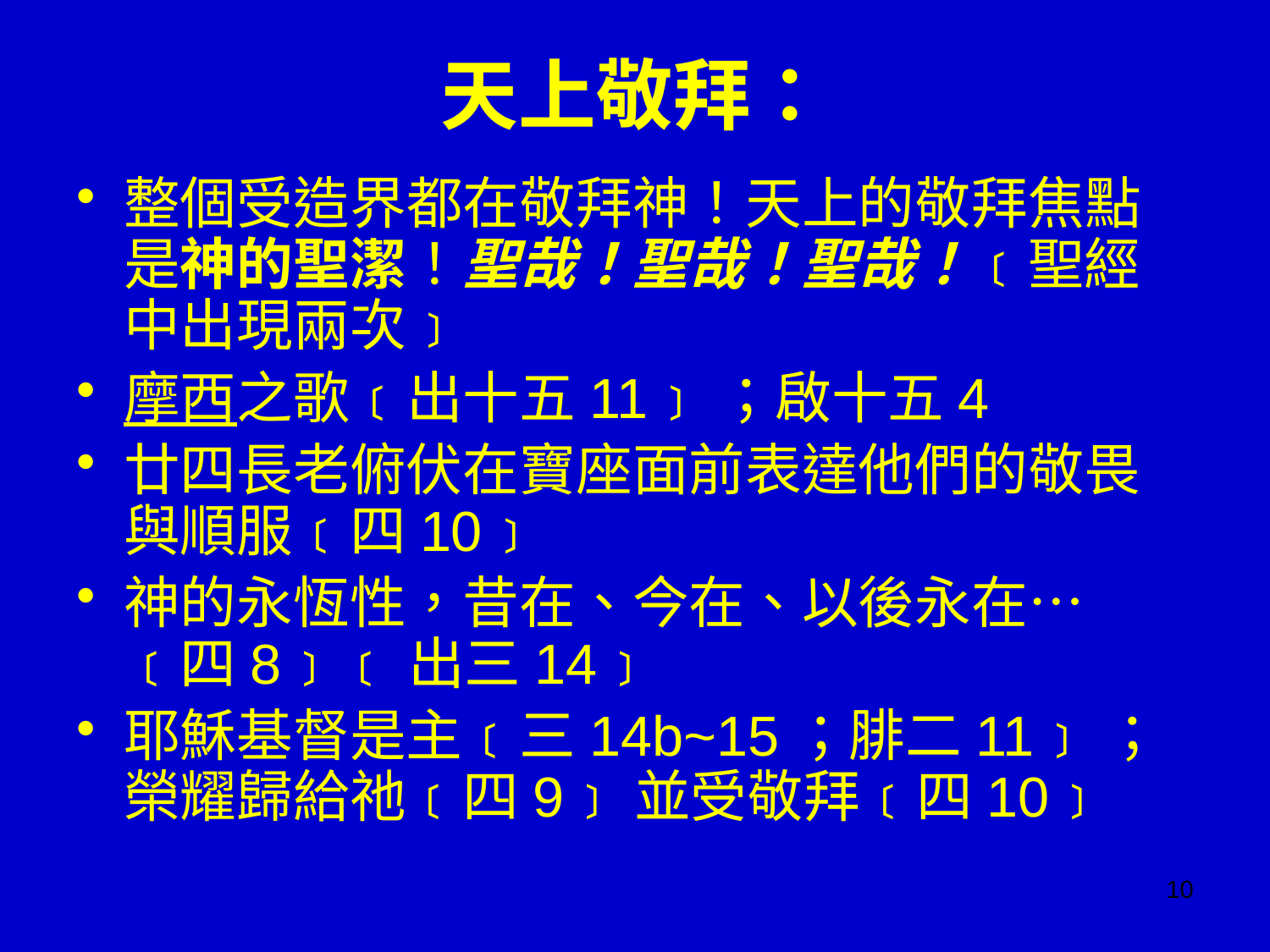

# 天上敬拜：
整個受造界都在敬拜神！天上的敬拜焦點是神的聖潔！聖哉！聖哉！聖哉！﹝聖經中出現兩次﹞
摩西之歌﹝出十五11﹞；啟十五4
廿四長老俯伏在寶座面前表達他們的敬畏與順服﹝四10﹞
神的永恆性，昔在、今在、以後永在…﹝四8﹞﹝出三14﹞
耶穌基督是主﹝三14b~15；腓二11﹞；榮耀歸給祂﹝四9﹞並受敬拜﹝四10﹞
10